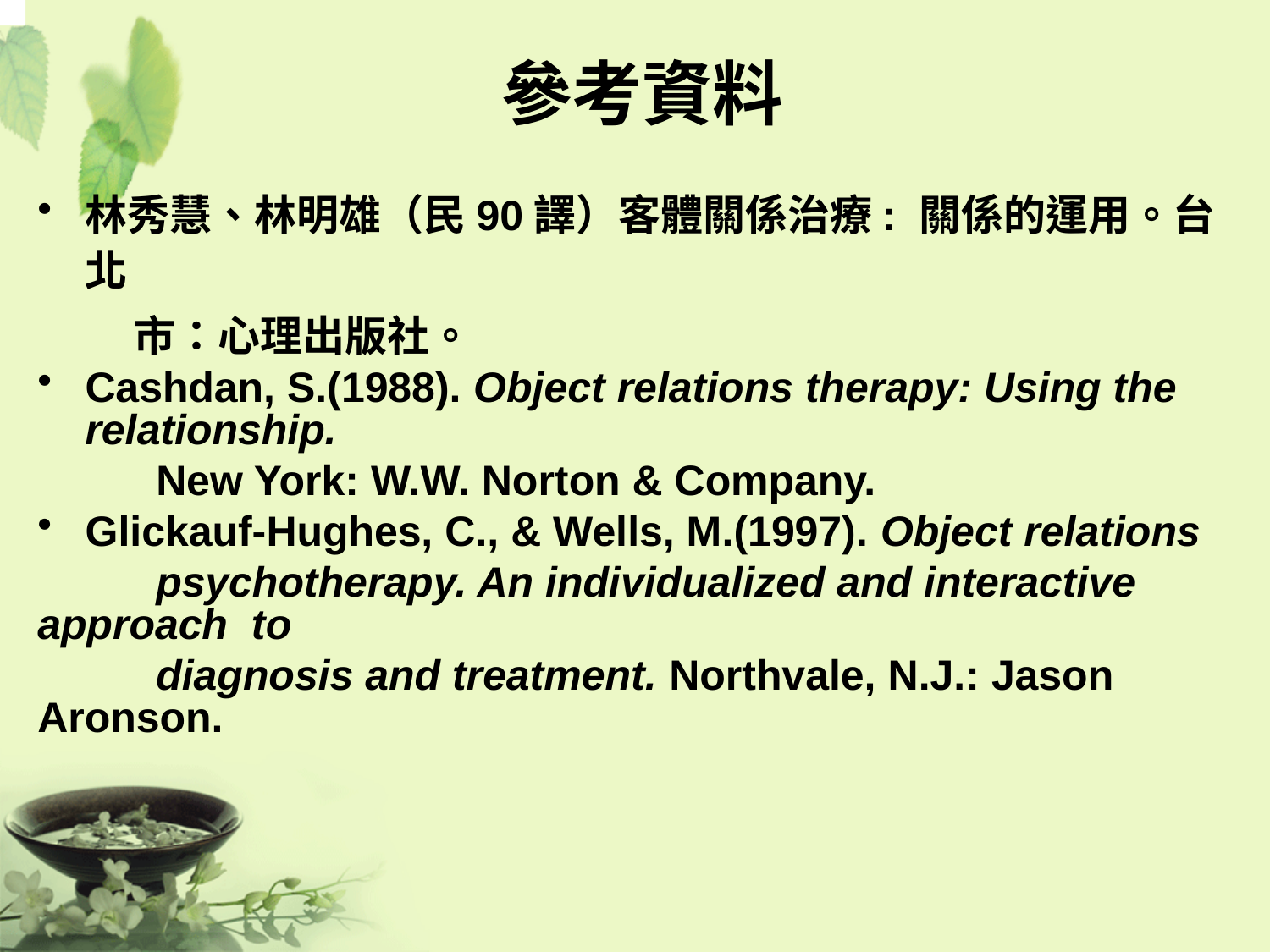

# 參考資料
林秀慧、林明雄（民90譯）客體關係治療: 關係的運用。台北
         市：心理出版社。
Cashdan, S.(1988). Object relations therapy: Using the  relationship.
          New York: W.W. Norton & Company.
Glickauf-Hughes, C., & Wells, M.(1997). Object relations
          psychotherapy. An individualized and interactive approach  to
          diagnosis and treatment. Northvale, N.J.: Jason Aronson.